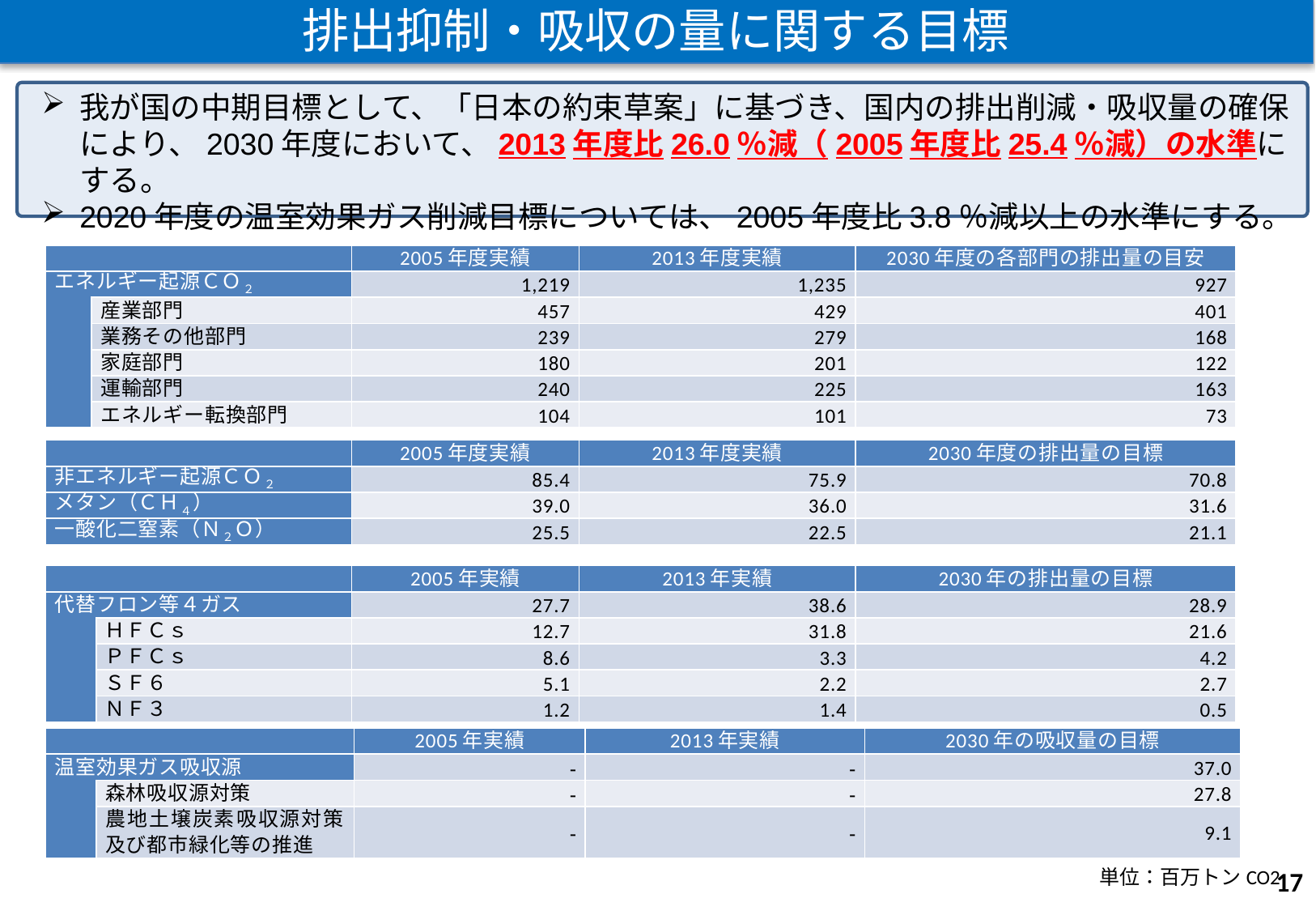

排出抑制・吸収の量に関する目標
我が国の中期目標として、「日本の約束草案」に基づき、国内の排出削減・吸収量の確保により、2030年度において、2013年度比26.0％減（2005年度比25.4％減）の水準にする。
2020年度の温室効果ガス削減目標については、2005年度比3.8％減以上の水準にする。

|  |  | 2005年度実績 | 2013年度実績 | 2030年度の各部門の排出量の目安 |
| --- | --- | --- | --- | --- |
| エネルギー起源ＣＯ２ |  | 1,219 | 1,235 | 927 |
|  | 産業部門 | 457 | 429 | 401 |
|  | 業務その他部門 | 239 | 279 | 168 |
|  | 家庭部門 | 180 | 201 | 122 |
|  | 運輸部門 | 240 | 225 | 163 |
|  | エネルギー転換部門 | 104 | 101 | 73 |
|  | 2005年度実績 | 2013年度実績 | 2030年度の排出量の目標 |
| --- | --- | --- | --- |
| 非エネルギー起源ＣＯ２ | 85.4 | 75.9 | 70.8 |
| メタン（ＣＨ４） | 39.0 | 36.0 | 31.6 |
| 一酸化二窒素（Ｎ２Ｏ） | 25.5 | 22.5 | 21.1 |
|  |  | 2005年実績 | 2013年実績 | 2030年の排出量の目標 |
| --- | --- | --- | --- | --- |
| 代替フロン等４ガス |  | 27.7 | 38.6 | 28.9 |
|  | ＨＦＣｓ | 12.7 | 31.8 | 21.6 |
|  | ＰＦＣｓ | 8.6 | 3.3 | 4.2 |
|  | ＳＦ６ | 5.1 | 2.2 | 2.7 |
|  | ＮＦ３ | 1.2 | 1.4 | 0.5 |
|  |  | 2005年実績 | 2013年実績 | 2030年の吸収量の目標 |
| --- | --- | --- | --- | --- |
| 温室効果ガス吸収源 |  | - | - | 37.0 |
|  | 森林吸収源対策 | - | - | 27.8 |
|  | 農地土壌炭素吸収源対策及び都市緑化等の推進 | - | - | 9.1 |
17
単位：百万トンCO2